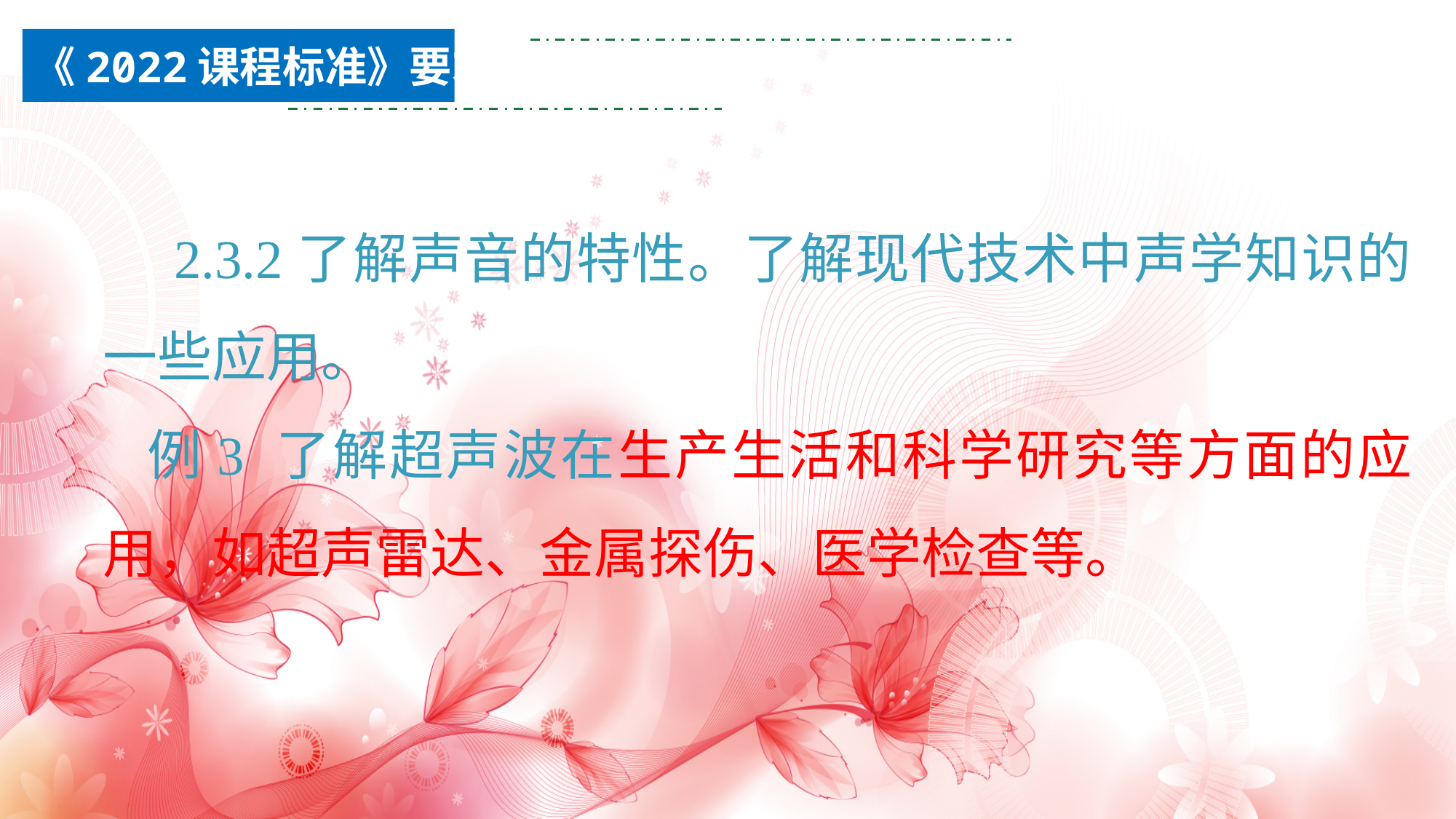

《2022课程标准》要求：
        2.3.2了解声音的特性。了解现代技术中声学知识的一些应用。
  例3 了解超声波在生产生活和科学研究等方面的应用，如超声雷达、金属探伤、医学检查等。